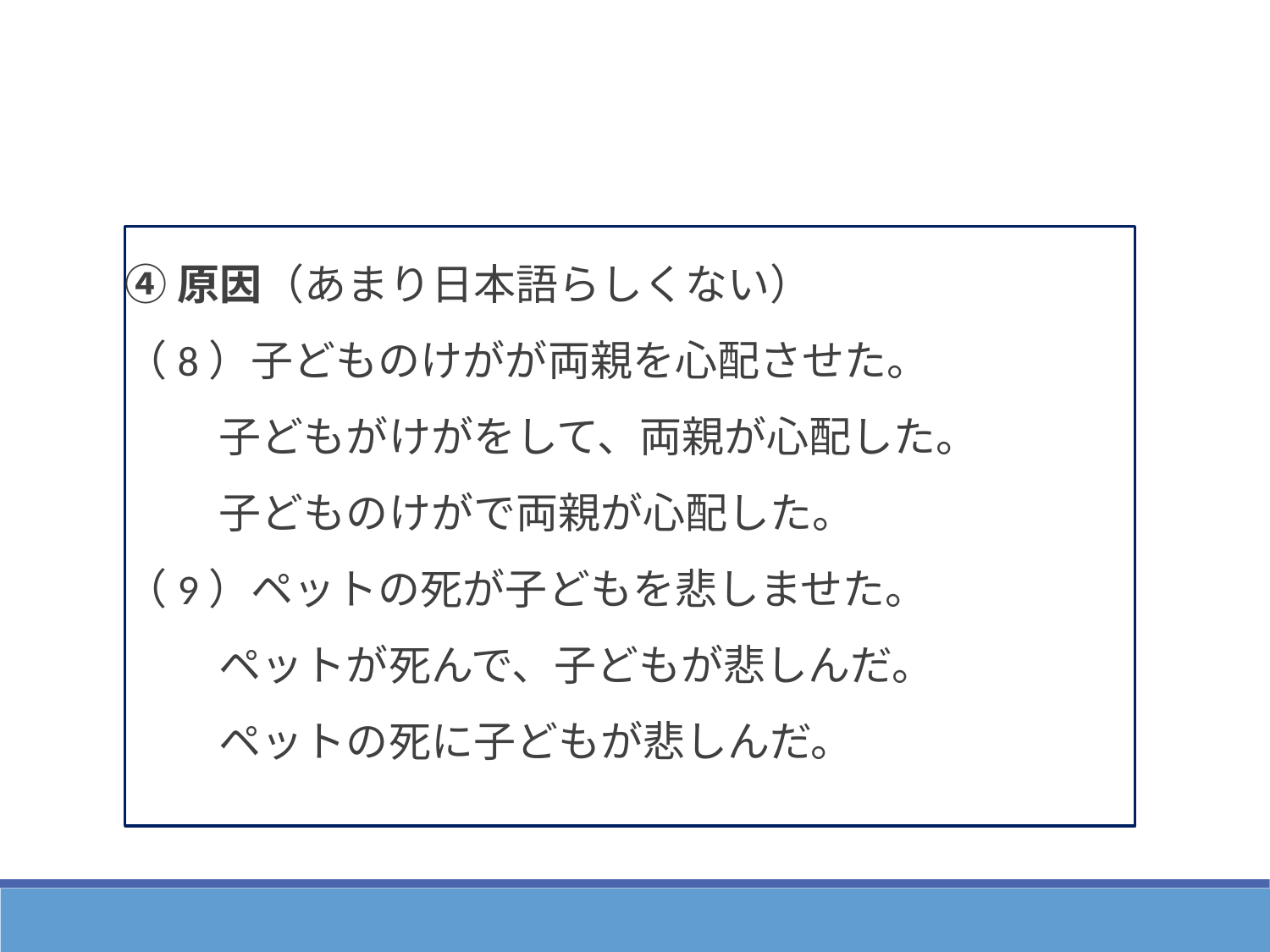

④原因（あまり日本語らしくない）
（8）子どものけがが両親を心配させた。
　　 子どもがけがをして、両親が心配した。
　　 子どものけがで両親が心配した。
（9）ペットの死が子どもを悲しませた。
　　 ペットが死んで、子どもが悲しんだ。
　　 ペットの死に子どもが悲しんだ。
11